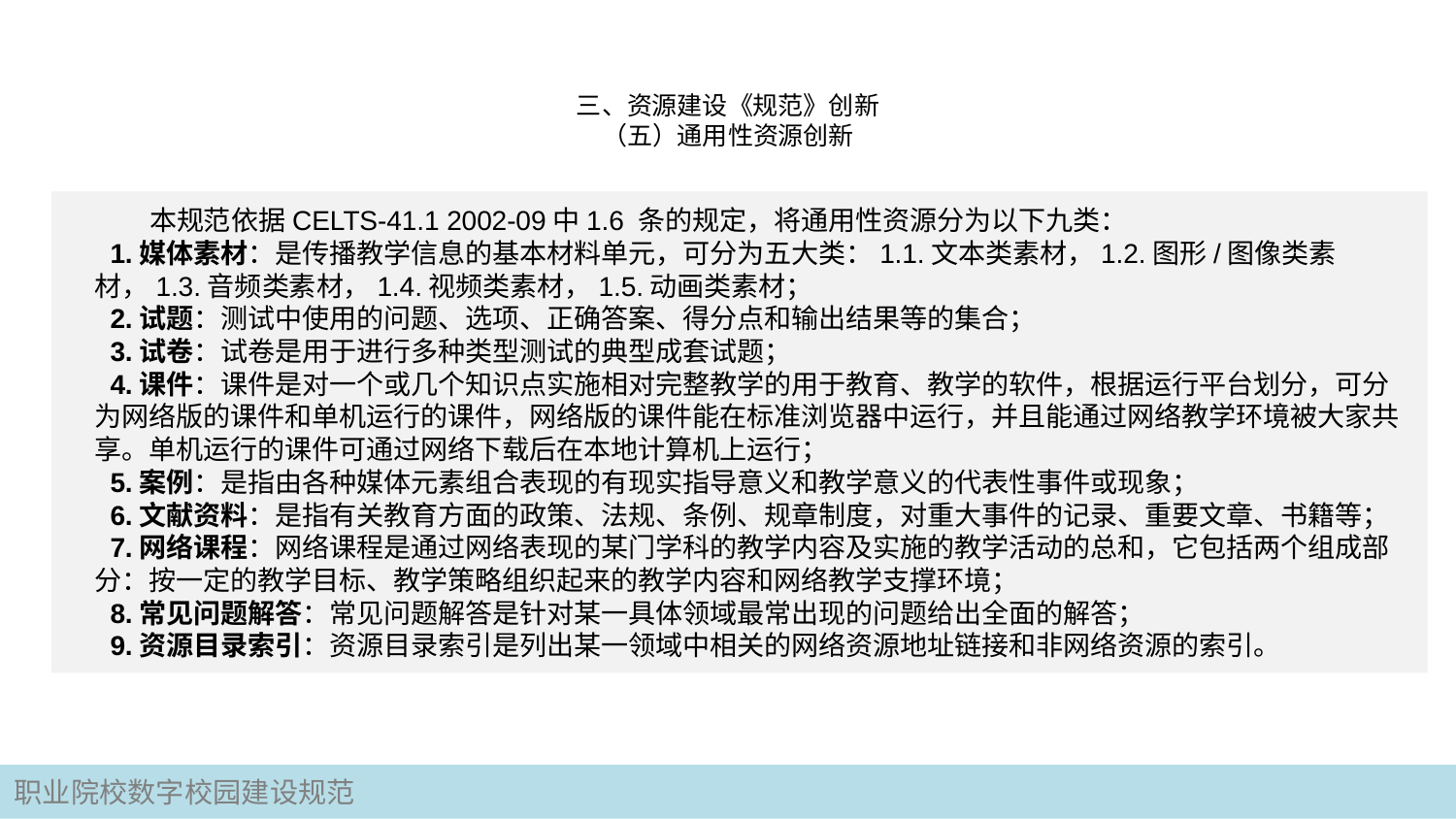

# 三、资源建设《规范》创新 （五）通用性资源创新
本规范依据CELTS-41.1 2002-09中1.6 条的规定，将通用性资源分为以下九类：
  1.媒体素材：是传播教学信息的基本材料单元，可分为五大类：1.1.文本类素材，1.2.图形/图像类素材，1.3.音频类素材，1.4.视频类素材，1.5.动画类素材；
  2.试题：测试中使用的问题、选项、正确答案、得分点和输出结果等的集合；
  3.试卷：试卷是用于进行多种类型测试的典型成套试题；
  4.课件：课件是对一个或几个知识点实施相对完整教学的用于教育、教学的软件，根据运行平台划分，可分为网络版的课件和单机运行的课件，网络版的课件能在标准浏览器中运行，并且能通过网络教学环境被大家共享。单机运行的课件可通过网络下载后在本地计算机上运行；
  5.案例：是指由各种媒体元素组合表现的有现实指导意义和教学意义的代表性事件或现象；
  6.文献资料：是指有关教育方面的政策、法规、条例、规章制度，对重大事件的记录、重要文章、书籍等；
  7.网络课程：网络课程是通过网络表现的某门学科的教学内容及实施的教学活动的总和，它包括两个组成部分：按一定的教学目标、教学策略组织起来的教学内容和网络教学支撑环境；
  8.常见问题解答：常见问题解答是针对某一具体领域最常出现的问题给出全面的解答；
  9.资源目录索引：资源目录索引是列出某一领域中相关的网络资源地址链接和非网络资源的索引。

职业院校数字校园建设规范